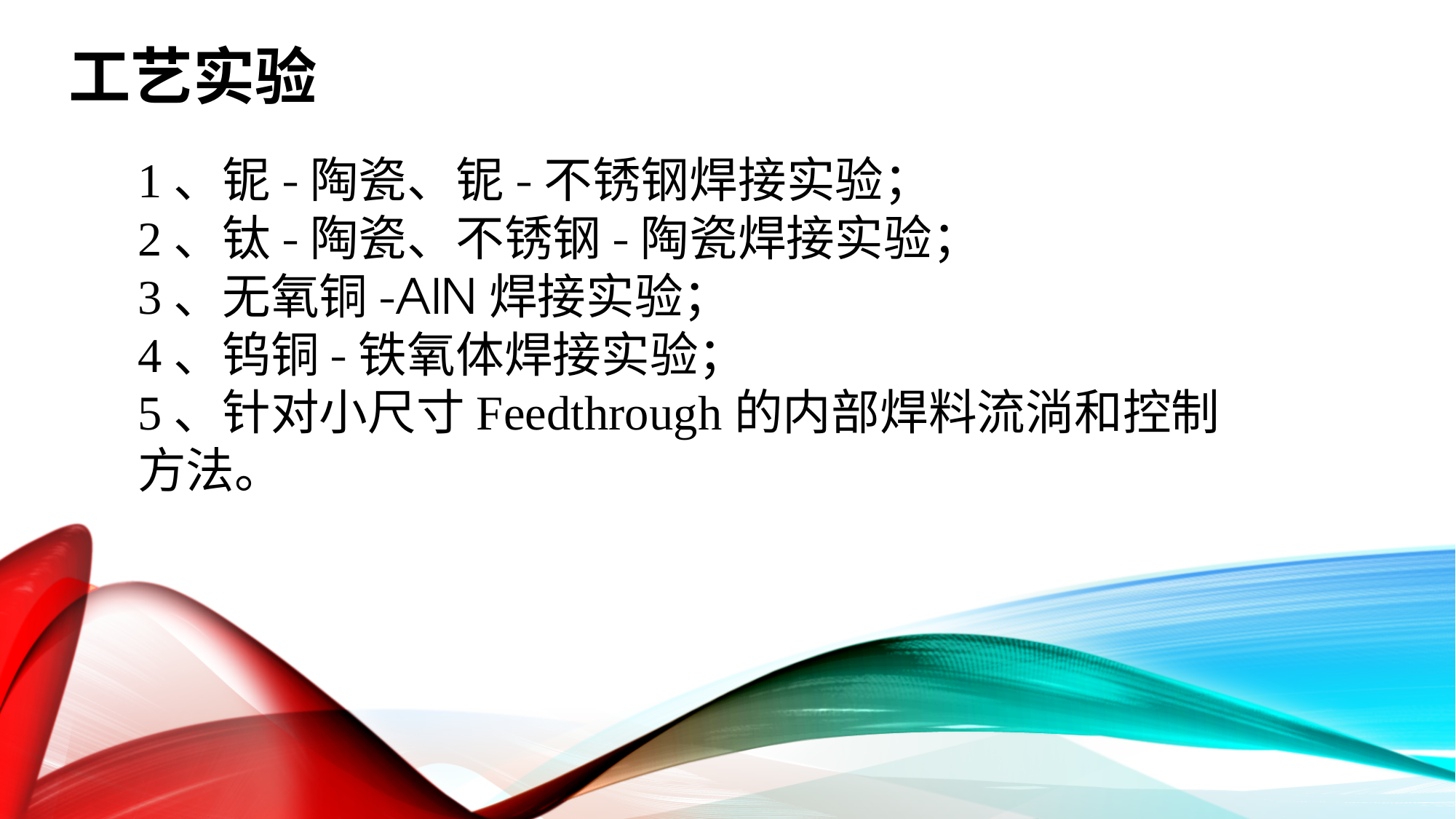

工艺实验
1、铌-陶瓷、铌-不锈钢焊接实验；
2、钛-陶瓷、不锈钢-陶瓷焊接实验；
3、无氧铜-AlN焊接实验；
4、钨铜-铁氧体焊接实验；
5、针对小尺寸Feedthrough的内部焊料流淌和控制方法。